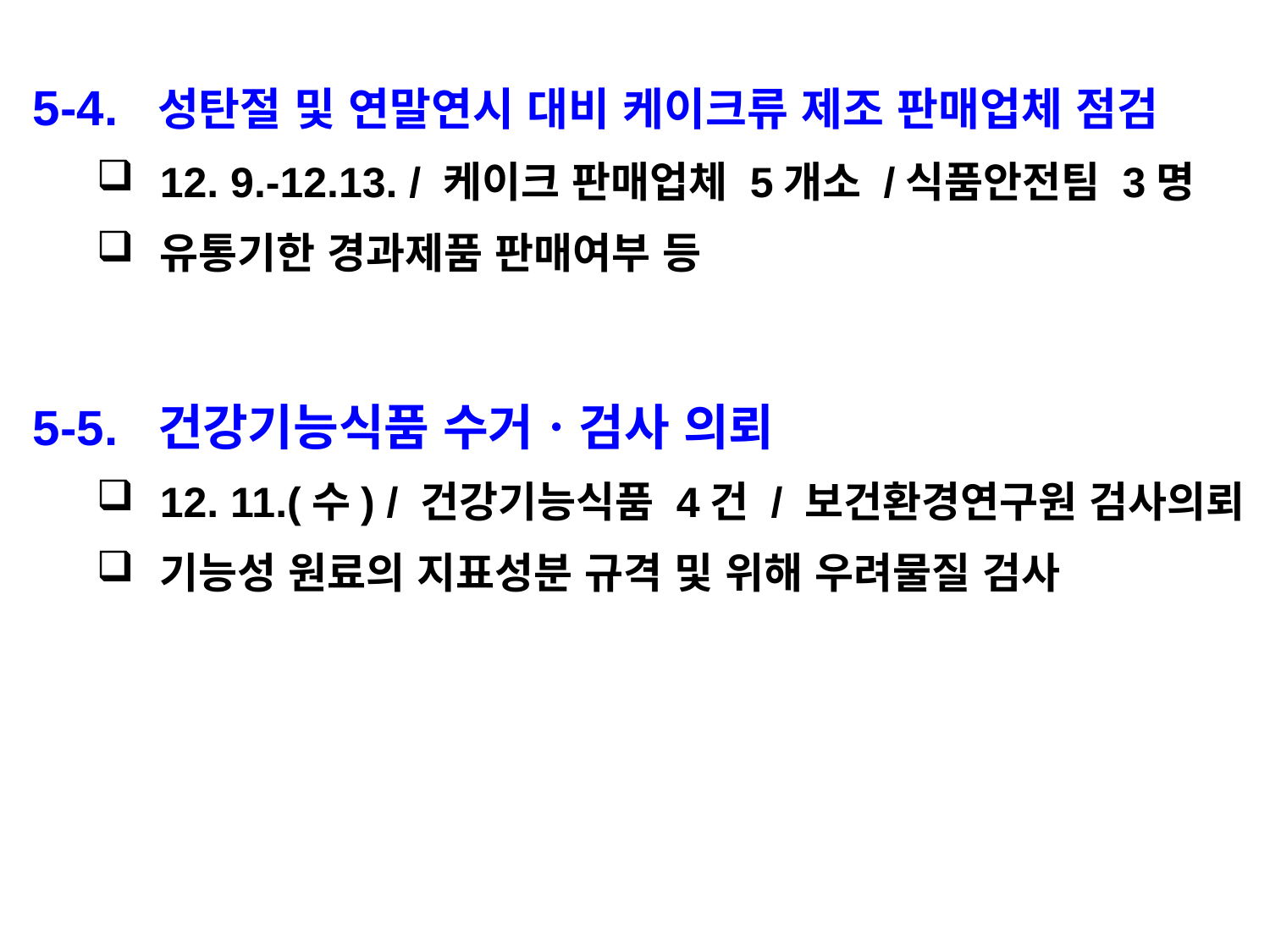

5-4.  성탄절 및 연말연시 대비 케이크류 제조 판매업체 점검
12. 9.-12.13. / 케이크 판매업체 5개소 /식품안전팀 3명
유통기한 경과제품 판매여부 등
5-5.  건강기능식품 수거ㆍ검사 의뢰
12. 11.(수) / 건강기능식품 4건 / 보건환경연구원 검사의뢰
기능성 원료의 지표성분 규격 및 위해 우려물질 검사